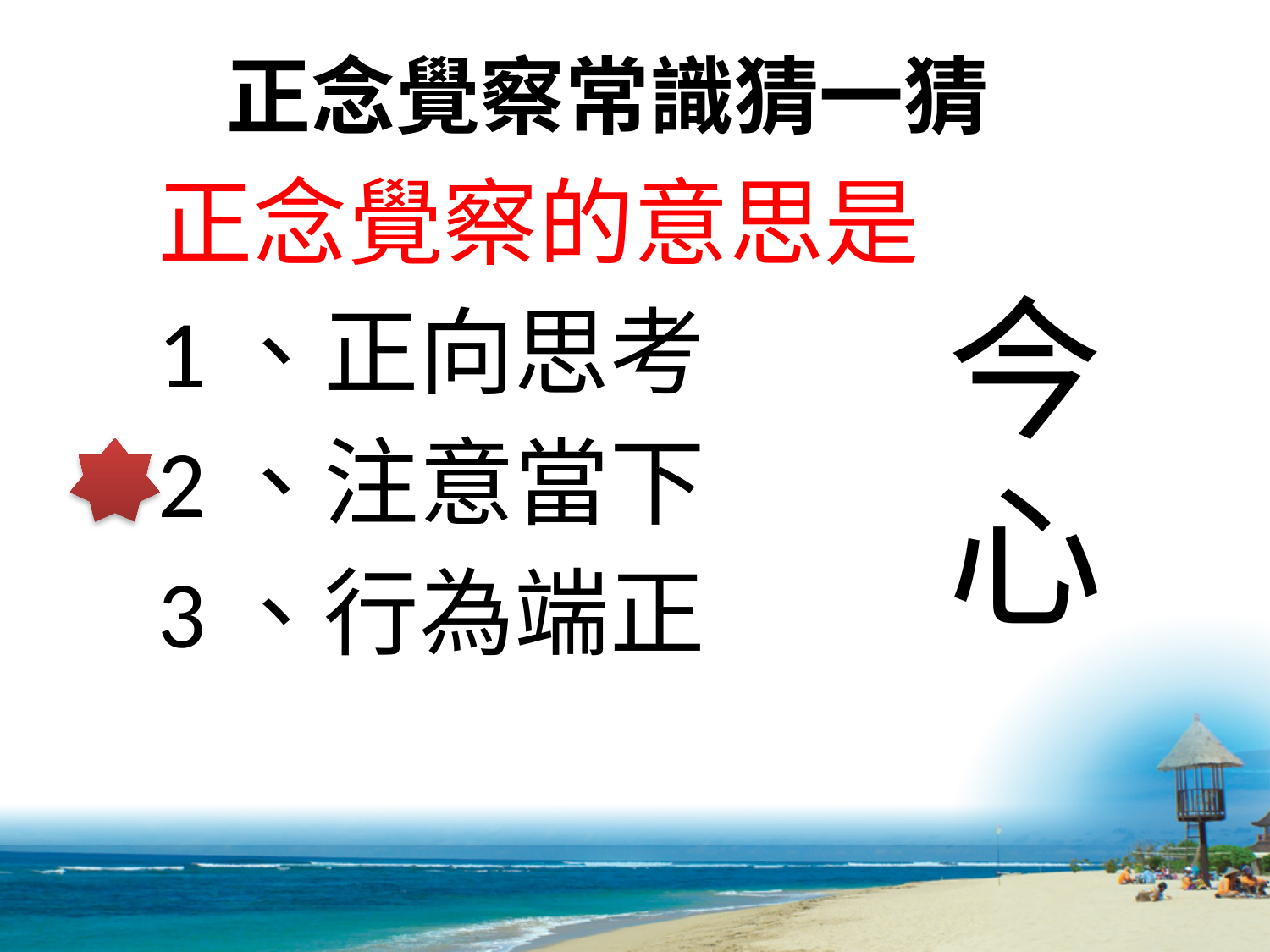

正念覺察常識猜一猜
正念覺察的意思是
今
心
1、正向思考
2、注意當下

3、行為端正